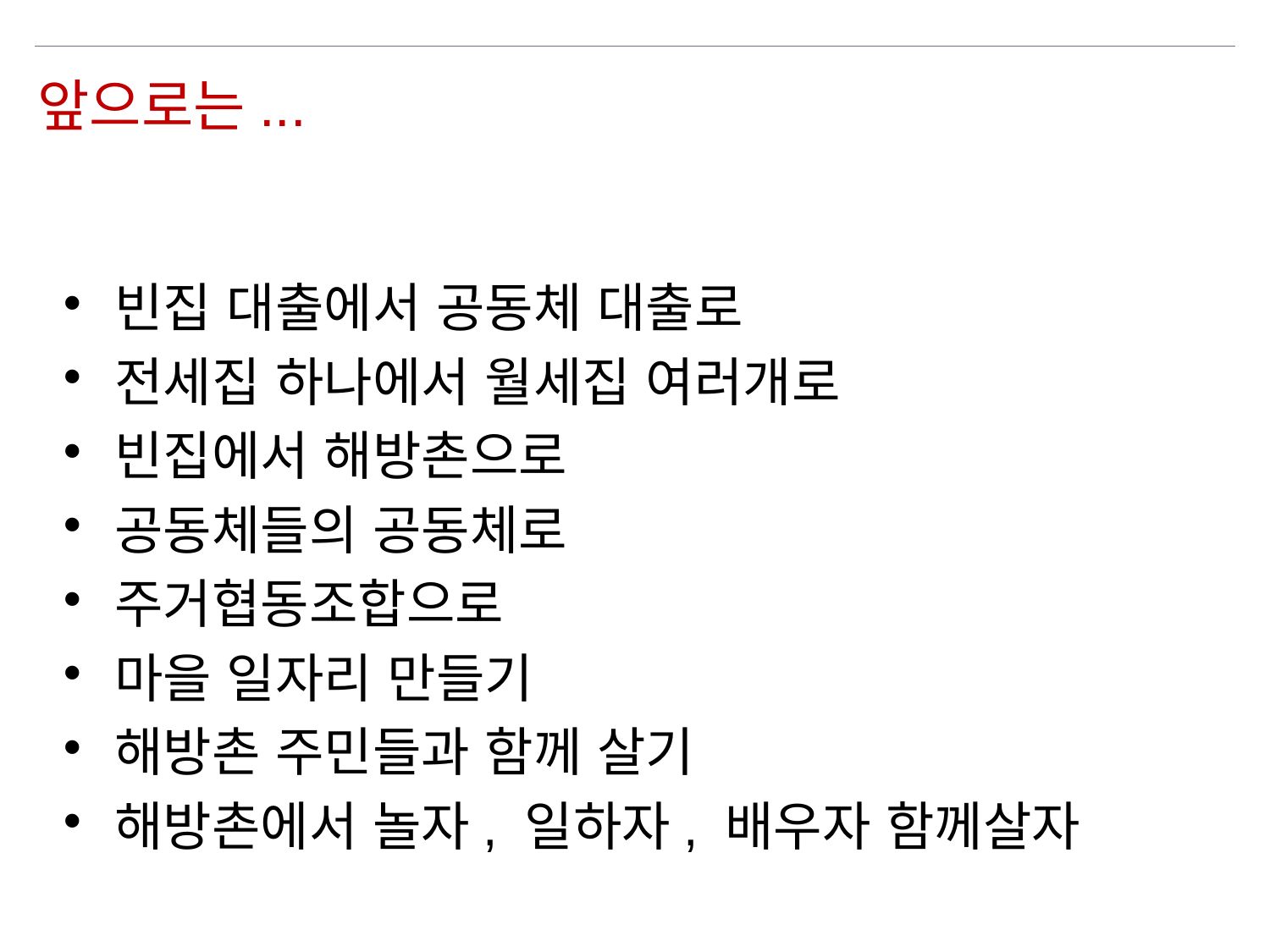

앞으로는...
 빈집 대출에서 공동체 대출로
 전세집 하나에서 월세집 여러개로
 빈집에서 해방촌으로
 공동체들의 공동체로
 주거협동조합으로
 마을 일자리 만들기
 해방촌 주민들과 함께 살기
 해방촌에서 놀자, 일하자, 배우자 함께살자